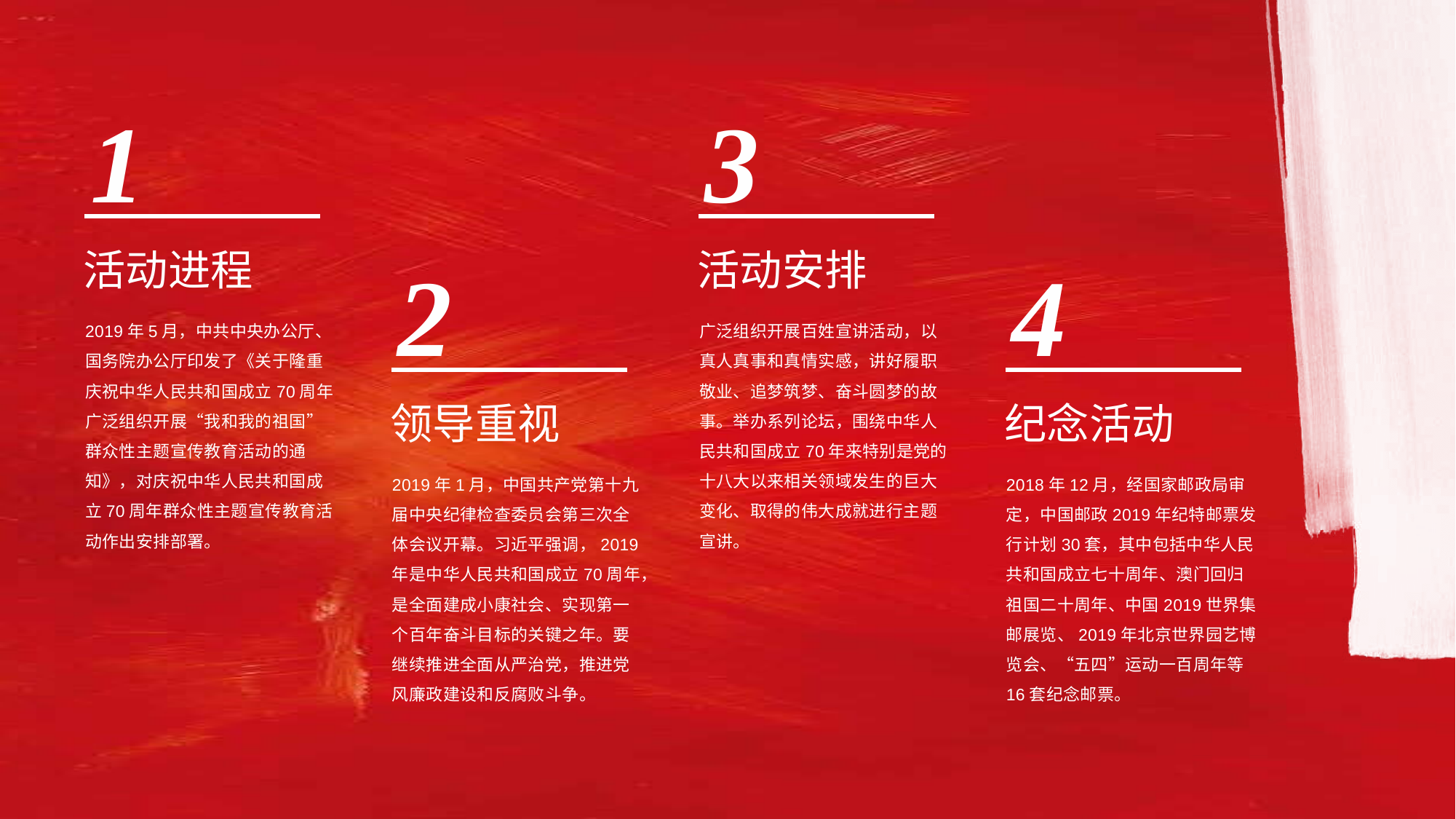

1
活动进程
2019年5月，中共中央办公厅、国务院办公厅印发了《关于隆重庆祝中华人民共和国成立70周年广泛组织开展“我和我的祖国”群众性主题宣传教育活动的通知》，对庆祝中华人民共和国成立70周年群众性主题宣传教育活动作出安排部署。
3
活动安排
广泛组织开展百姓宣讲活动，以真人真事和真情实感，讲好履职敬业、追梦筑梦、奋斗圆梦的故事。举办系列论坛，围绕中华人民共和国成立70年来特别是党的十八大以来相关领域发生的巨大变化、取得的伟大成就进行主题宣讲。
2
领导重视
2019年1月，中国共产党第十九届中央纪律检查委员会第三次全体会议开幕。习近平强调，2019年是中华人民共和国成立70周年，是全面建成小康社会、实现第一个百年奋斗目标的关键之年。要继续推进全面从严治党，推进党风廉政建设和反腐败斗争。
4
纪念活动
2018年12月，经国家邮政局审定，中国邮政2019年纪特邮票发行计划30套，其中包括中华人民共和国成立七十周年、澳门回归祖国二十周年、中国2019世界集邮展览、2019年北京世界园艺博览会、“五四”运动一百周年等16套纪念邮票。